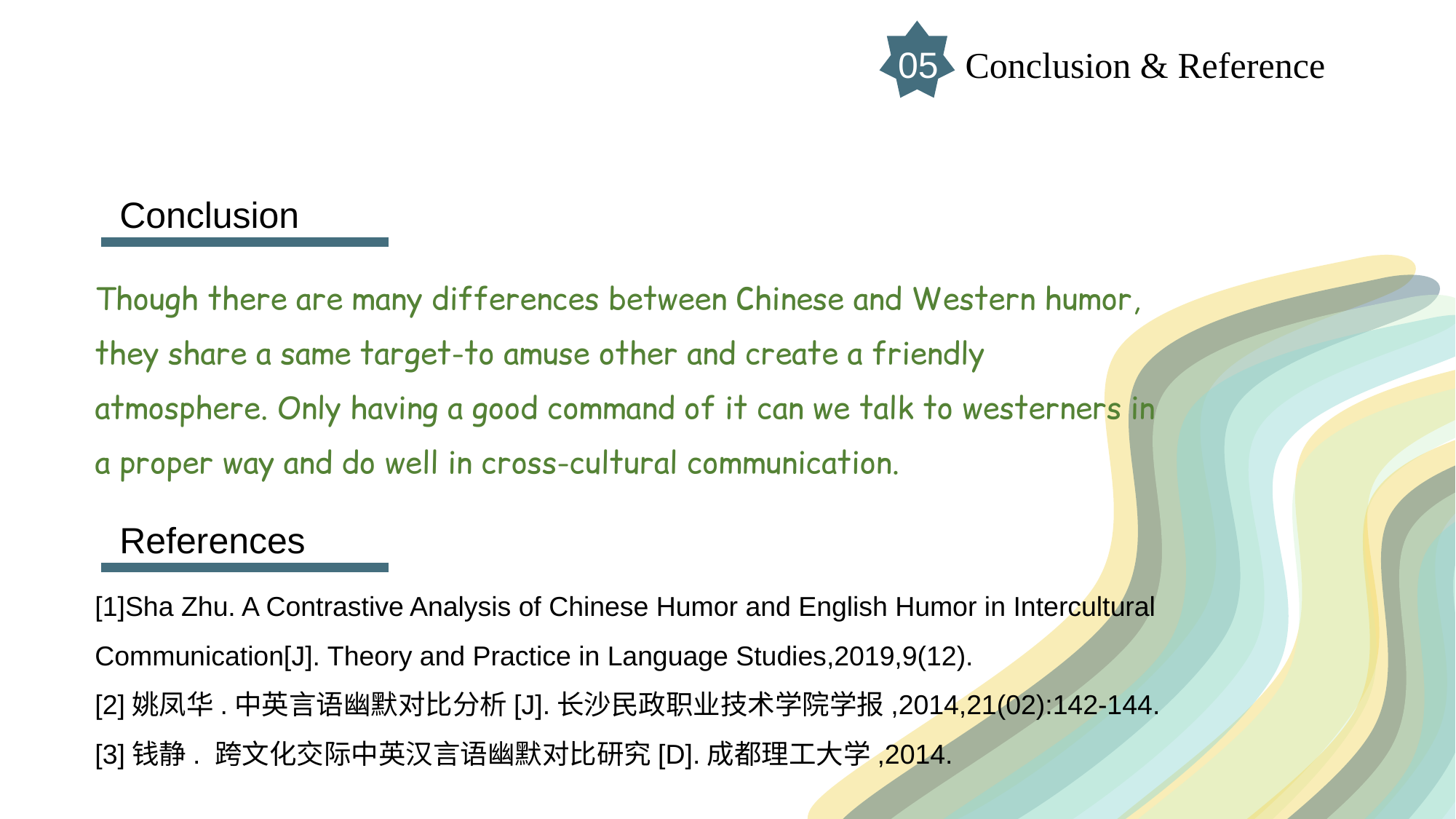

05  Conclusion & Reference
Conclusion

Though there are many differences between Chinese and Western humor, they share a same target-to amuse other and create a friendly atmosphere. Only having a good command of it can we talk to westerners in a proper way and do well in cross-cultural communication.
References
[1]Sha Zhu. A Contrastive Analysis of Chinese Humor and English Humor in Intercultural Communication[J]. Theory and Practice in Language Studies,2019,9(12).
[2]姚凤华.中英言语幽默对比分析[J].长沙民政职业技术学院学报,2014,21(02):142-144.
[3]钱静. 跨文化交际中英汉言语幽默对比研究[D].成都理工大学,2014.